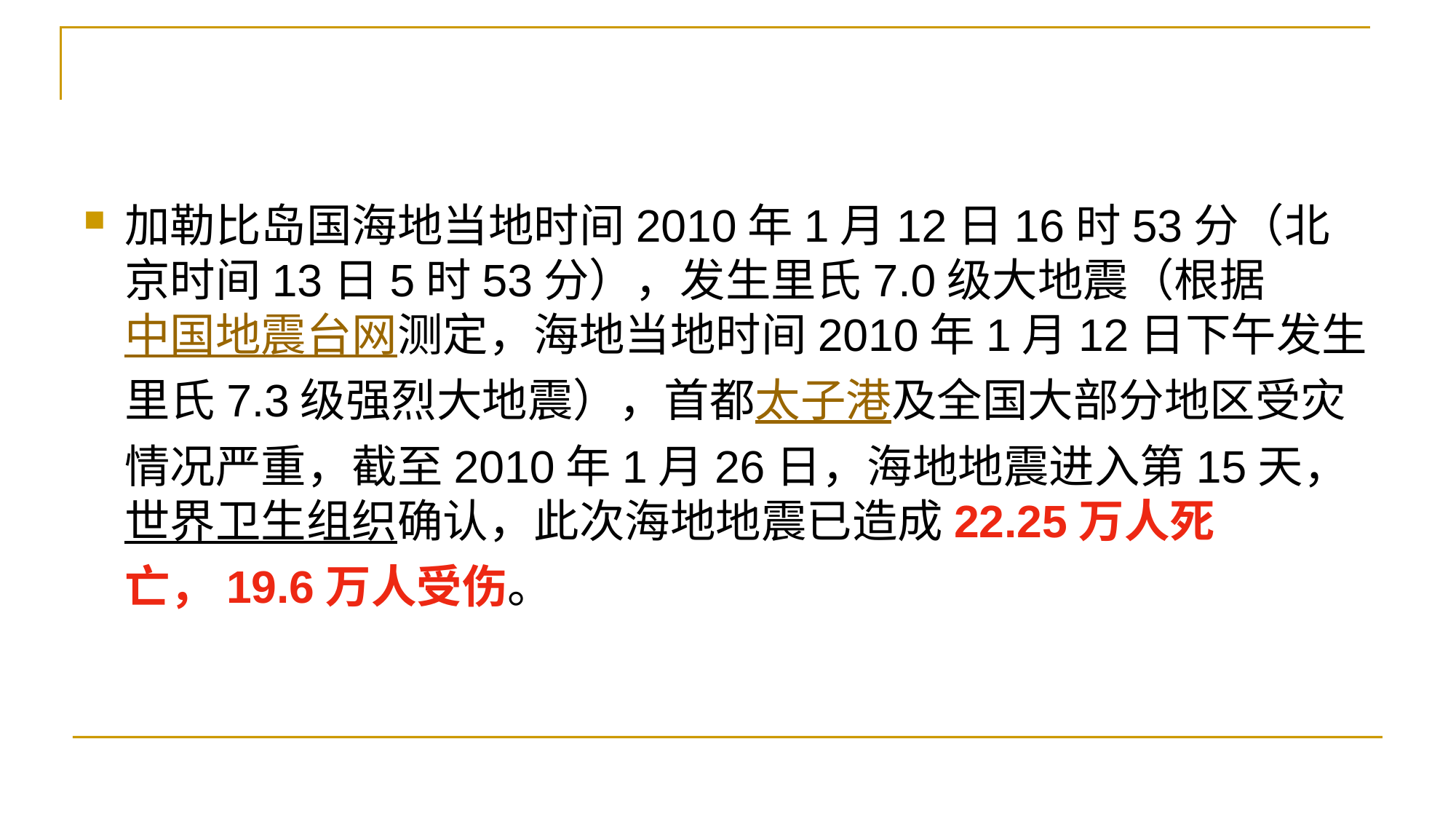

#
加勒比岛国海地当地时间2010年1月12日16时53分（北京时间13日5时53分），发生里氏7.0级大地震（根据中国地震台网测定，海地当地时间2010年1月12日下午发生里氏7.3级强烈大地震），首都太子港及全国大部分地区受灾情况严重，截至2010年1月26日，海地地震进入第15天，世界卫生组织确认，此次海地地震已造成22.25万人死亡，19.6万人受伤。